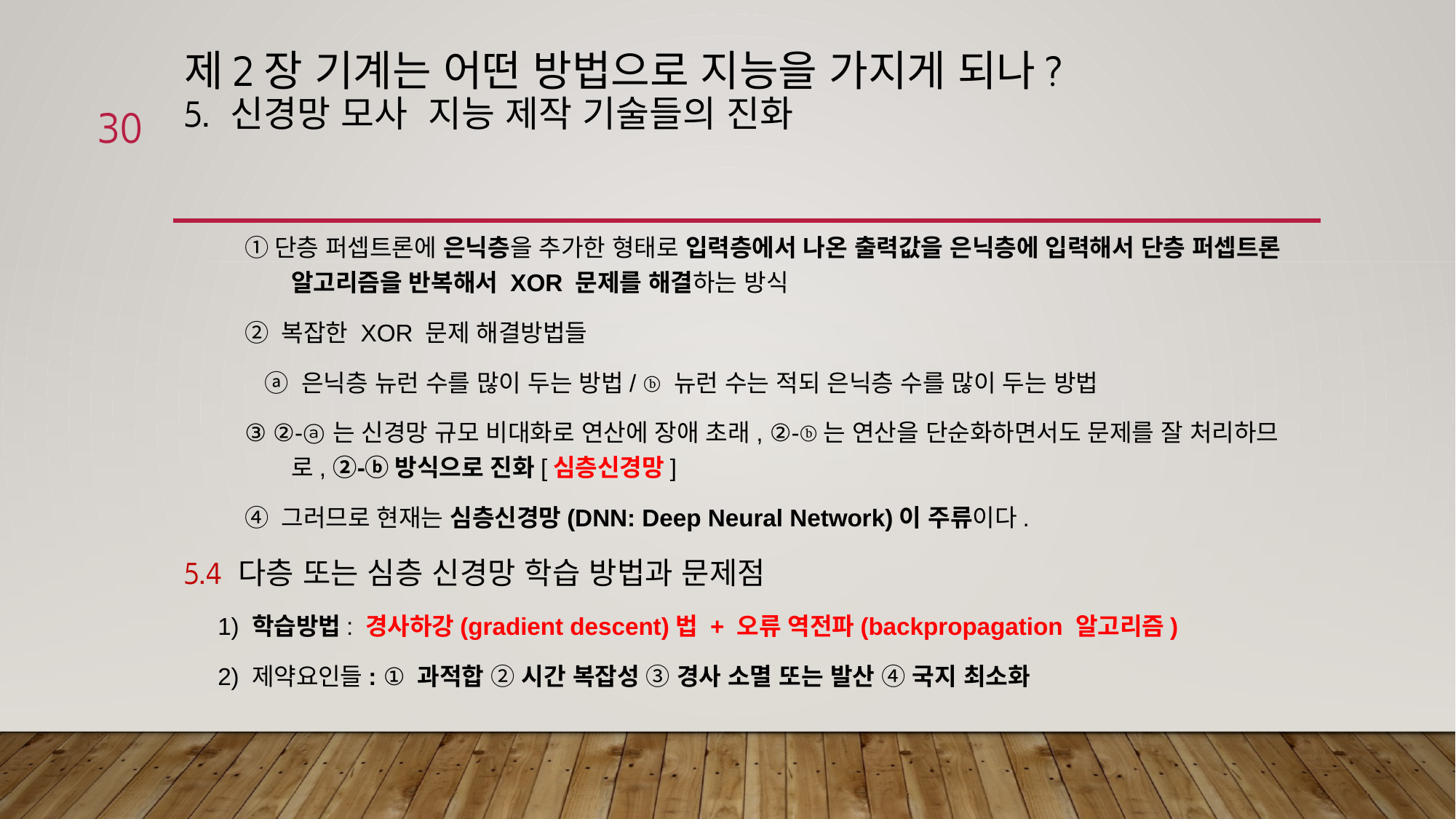

# 제2장 기계는 어떤 방법으로 지능을 가지게 되나? 5. 신경망 모사  지능 제작 기술들의 진화
30

         ①단층 퍼셉트론에 은닉층을 추가한 형태로 입력층에서 나온 출력값을 은닉층에 입력해서 단층 퍼셉트론 알고리즘을 반복해서 XOR 문제를 해결하는 방식
         ② 복잡한 XOR 문제 해결방법들
            ⓐ 은닉층 뉴런 수를 많이 두는 방법/ ⓑ 뉴런 수는 적되 은닉층 수를 많이 두는 방법
         ③ ②-ⓐ는 신경망 규모 비대화로 연산에 장애 초래, ②-ⓑ는 연산을 단순화하면서도 문제를 잘 처리하므로, ②-ⓑ방식으로 진화[심층신경망]
         ④ 그러므로 현재는 심층신경망(DNN: Deep Neural Network)이 주류이다.
5.4 다층 또는 심층 신경망 학습 방법과 문제점
     1) 학습방법: 경사하강(gradient descent)법 + 오류 역전파(backpropagation 알고리즘)
     2) 제약요인들: ① 과적합 ② 시간 복잡성 ③ 경사 소멸 또는 발산 ④ 국지 최소화